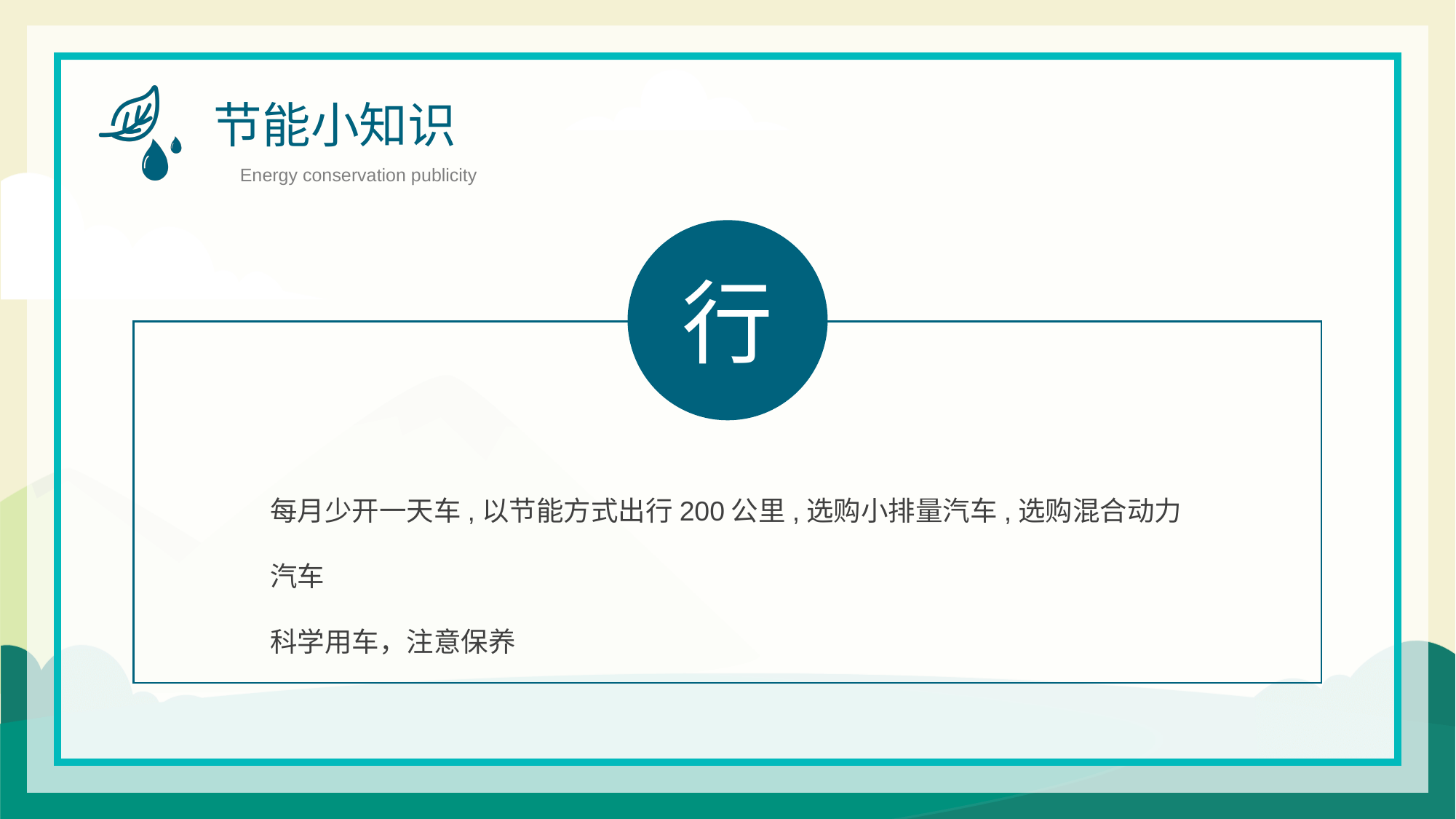

节能小知识
Energy conservation publicity
行

每月少开一天车,以节能方式出行200公里,选购小排量汽车,选购混合动力汽车
科学用车，注意保养